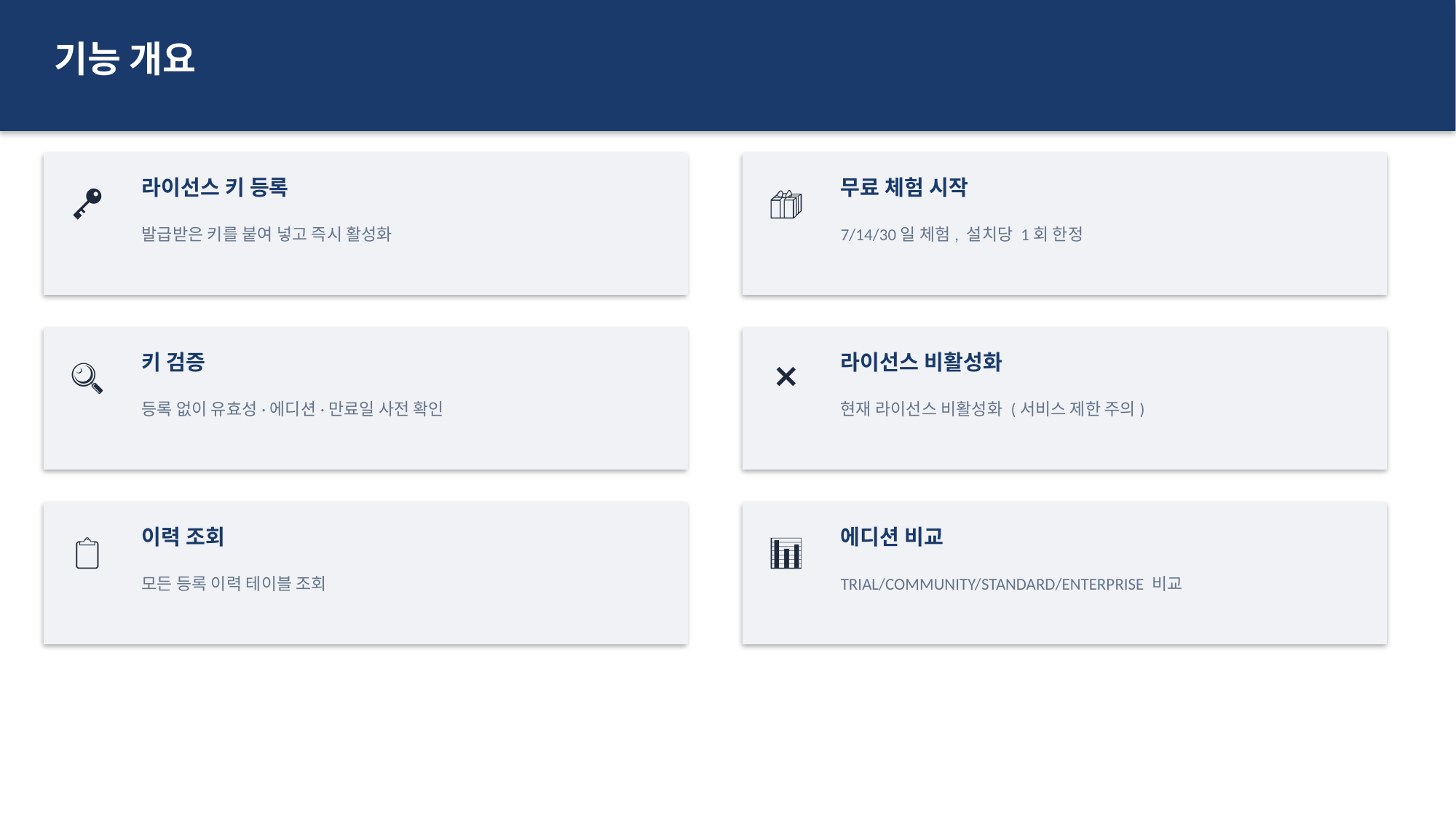

기능 개요

라이선스 키 등록
무료 체험 시작
🔑
🎁
발급받은 키를 붙여 넣고 즉시 활성화
7/14/30일 체험, 설치당 1회 한정

키 검증
라이선스 비활성화
🔍
❌
등록 없이 유효성·에디션·만료일 사전 확인
현재 라이선스 비활성화 (서비스 제한 주의)

이력 조회
에디션 비교
📋
📊
모든 등록 이력 테이블 조회
TRIAL/COMMUNITY/STANDARD/ENTERPRISE 비교